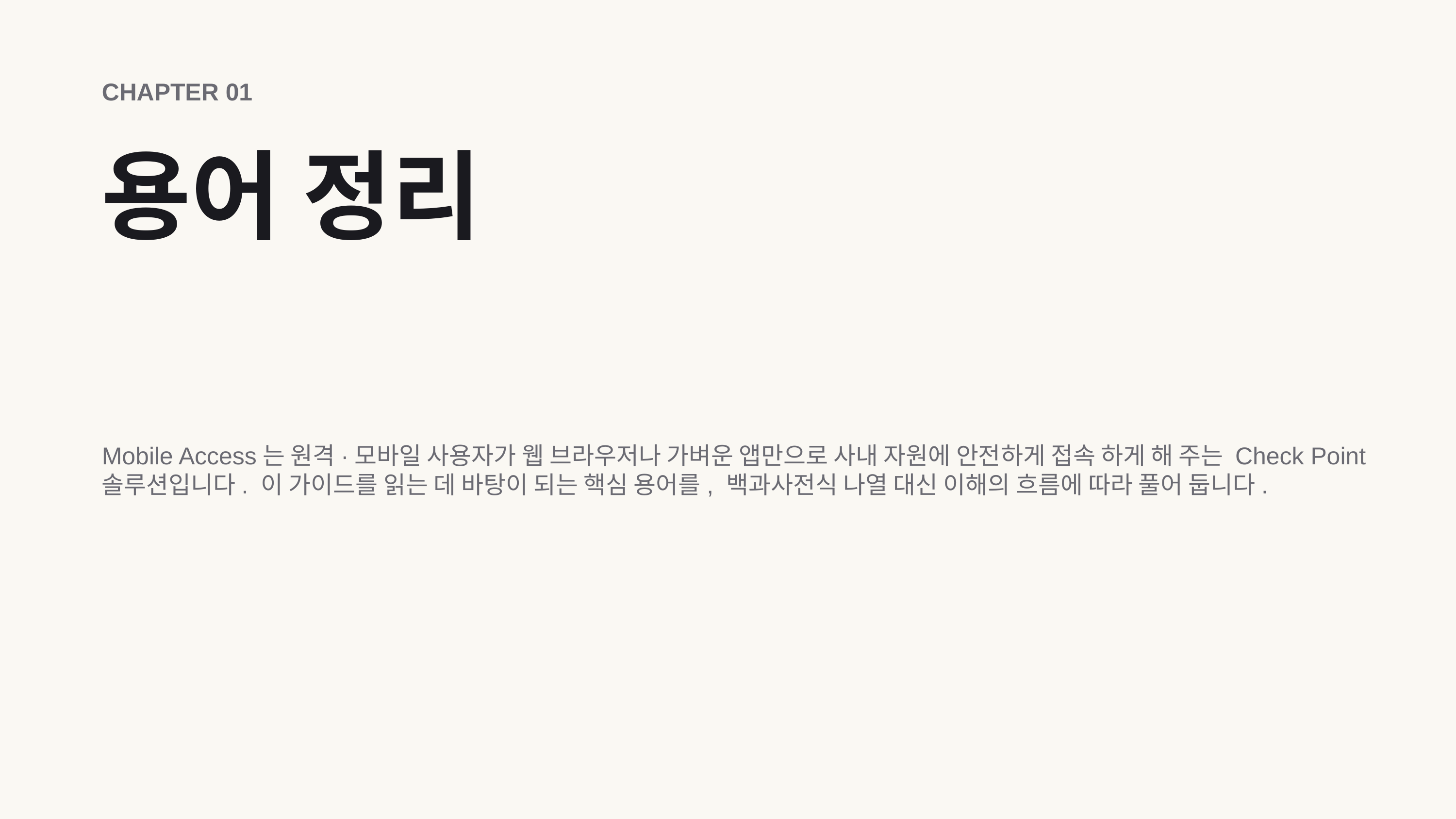

CHAPTER 01
용어 정리
Mobile Access는 원격·모바일 사용자가 웹 브라우저나 가벼운 앱만으로 사내 자원에 안전하게 접속 하게 해 주는 Check Point 솔루션입니다. 이 가이드를 읽는 데 바탕이 되는 핵심 용어를, 백과사전식 나열 대신 이해의 흐름에 따라 풀어 둡니다.